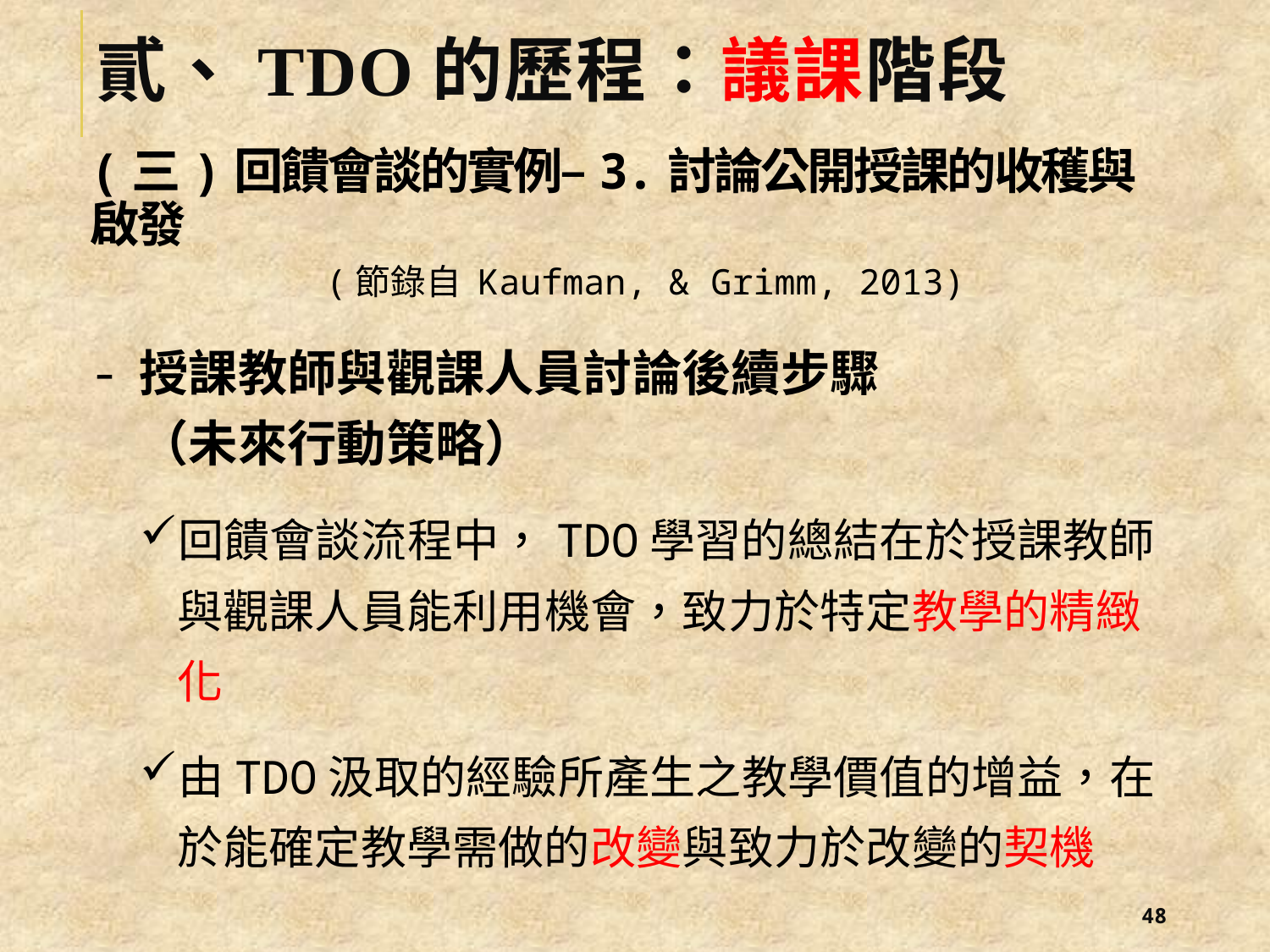

# 貳、TDO的歷程：議課階段
(三)回饋會談的實例–3.討論公開授課的收穫與啟發
                    (節錄自 Kaufman, & Grimm, 2013)
授課教師與觀課人員討論後續步驟
（未來行動策略）
回饋會談流程中，TDO學習的總結在於授課教師與觀課人員能利用機會，致力於特定教學的精緻化
由TDO汲取的經驗所產生之教學價值的增益，在於能確定教學需做的改變與致力於改變的契機

48